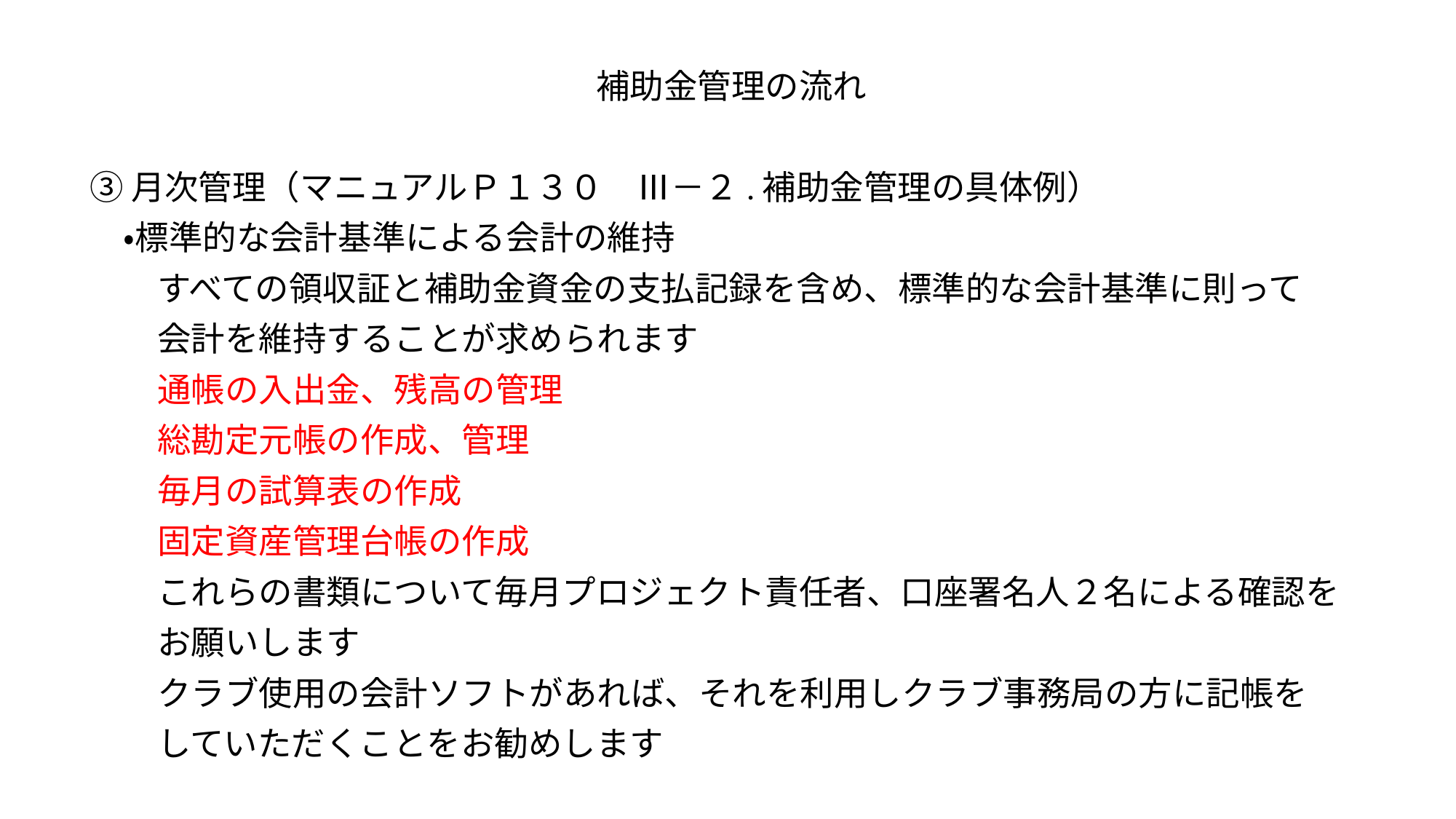

補助金管理の流れ

③月次管理（マニュアルＰ１３０　Ⅲ－２.補助金管理の具体例）
　・標準的な会計基準による会計の維持
　　すべての領収証と補助金資金の支払記録を含め、標準的な会計基準に則って
　　会計を維持することが求められます
　　通帳の入出金、残高の管理
　　総勘定元帳の作成、管理
　　毎月の試算表の作成
　　固定資産管理台帳の作成
　　これらの書類について毎月プロジェクト責任者、口座署名人２名による確認を
　　お願いします
　　クラブ使用の会計ソフトがあれば、それを利用しクラブ事務局の方に記帳を
　　していただくことをお勧めします